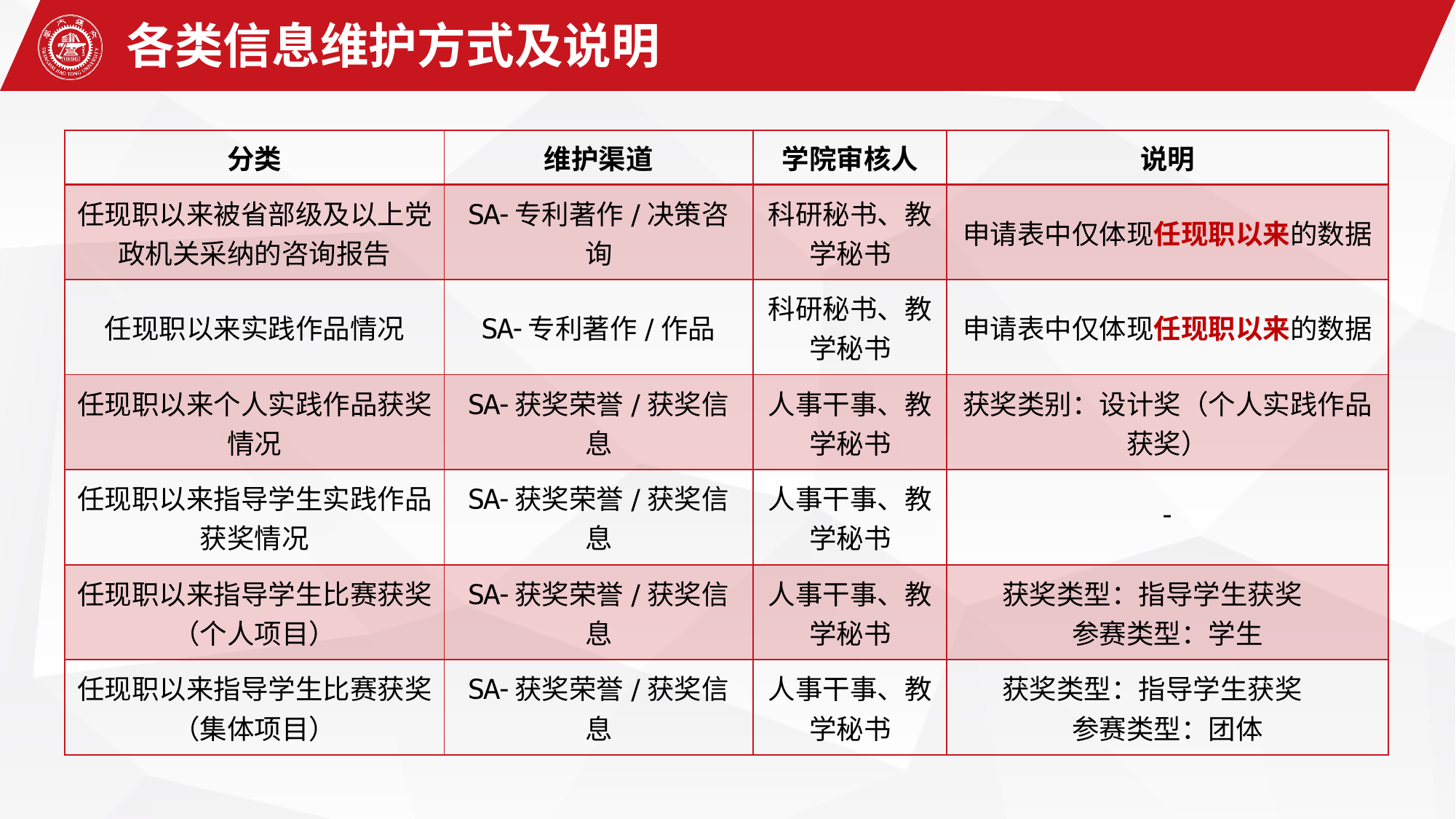

各类信息维护方式及说明
| 分类 | 维护渠道 | 学院审核人 | 说明 |
| --- | --- | --- | --- |
| 任现职以来被省部级及以上党政机关采纳的咨询报告 | SA-专利著作/决策咨询 | 科研秘书、教学秘书 | 申请表中仅体现任现职以来的数据 |
| 任现职以来实践作品情况 | SA-专利著作/作品 | 科研秘书、教学秘书 | 申请表中仅体现任现职以来的数据 |
| 任现职以来个人实践作品获奖情况 | SA-获奖荣誉/获奖信息 | 人事干事、教学秘书 | 获奖类别：设计奖（个人实践作品获奖） |
| 任现职以来指导学生实践作品获奖情况 | SA-获奖荣誉/获奖信息 | 人事干事、教学秘书 | - |
| 任现职以来指导学生比赛获奖（个人项目） | SA-获奖荣誉/获奖信息 | 人事干事、教学秘书 | 获奖类型：指导学生获奖 参赛类型：学生 |
| 任现职以来指导学生比赛获奖（集体项目） | SA-获奖荣誉/获奖信息 | 人事干事、教学秘书 | 获奖类型：指导学生获奖 参赛类型：团体 |